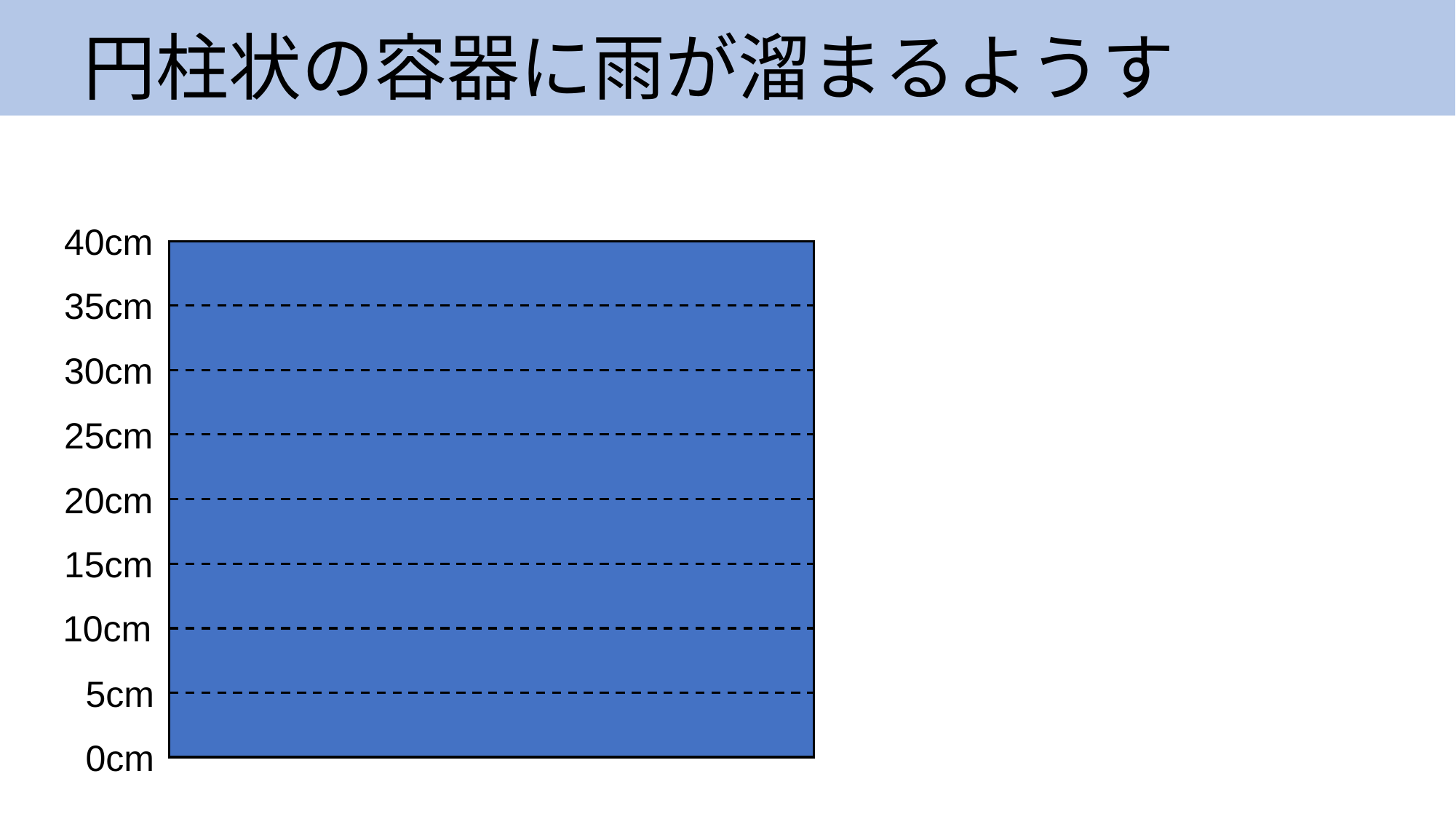

# 円柱状の容器に雨が溜まるようす
40cm

35cm
30cm
25cm
20cm
15cm
10cm

5cm
0cm